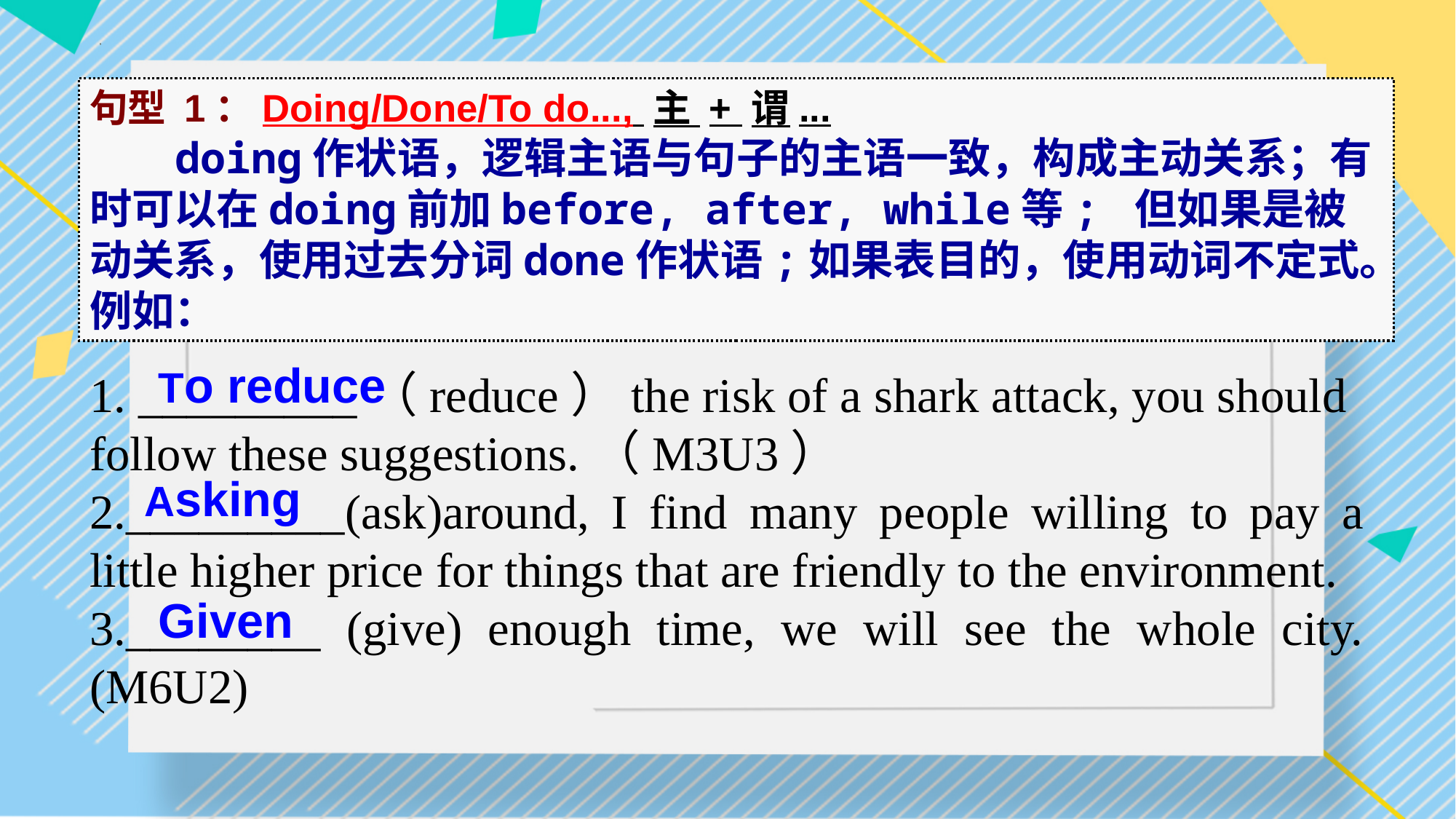

句型 1：Doing/Done/To do..., 主 + 谓...

    doing作状语，逻辑主语与句子的主语一致，构成主动关系；有时可以在doing前加before, after, while等; 但如果是被动关系，使用过去分词done作状语;如果表目的，使用动词不定式。例如：

1. _________（reduce）the risk of a shark attack, you should follow these suggestions.（M3U3）
2._________(ask)around, I find many people willing to pay a little higher price for things that are friendly to the environment.
3.________ (give) enough time, we will see the whole city.(M6U2)
 To reduce
 Asking
 Given